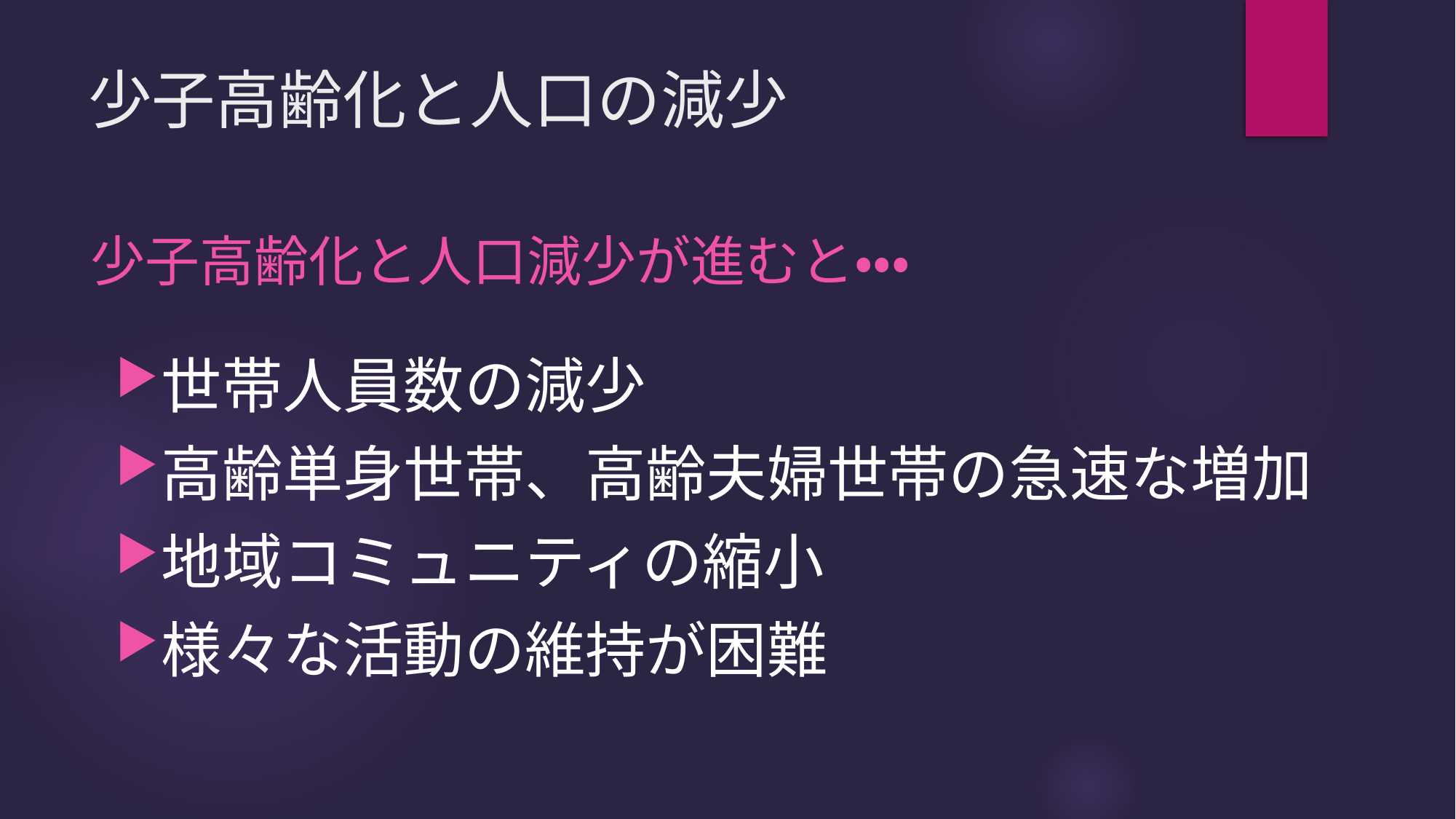

# 少子高齢化と人口の減少
少子高齢化と人口減少が進むと・・・
世帯人員数の減少
高齢単身世帯、高齢夫婦世帯の急速な増加
地域コミュニティの縮小
様々な活動の維持が困難